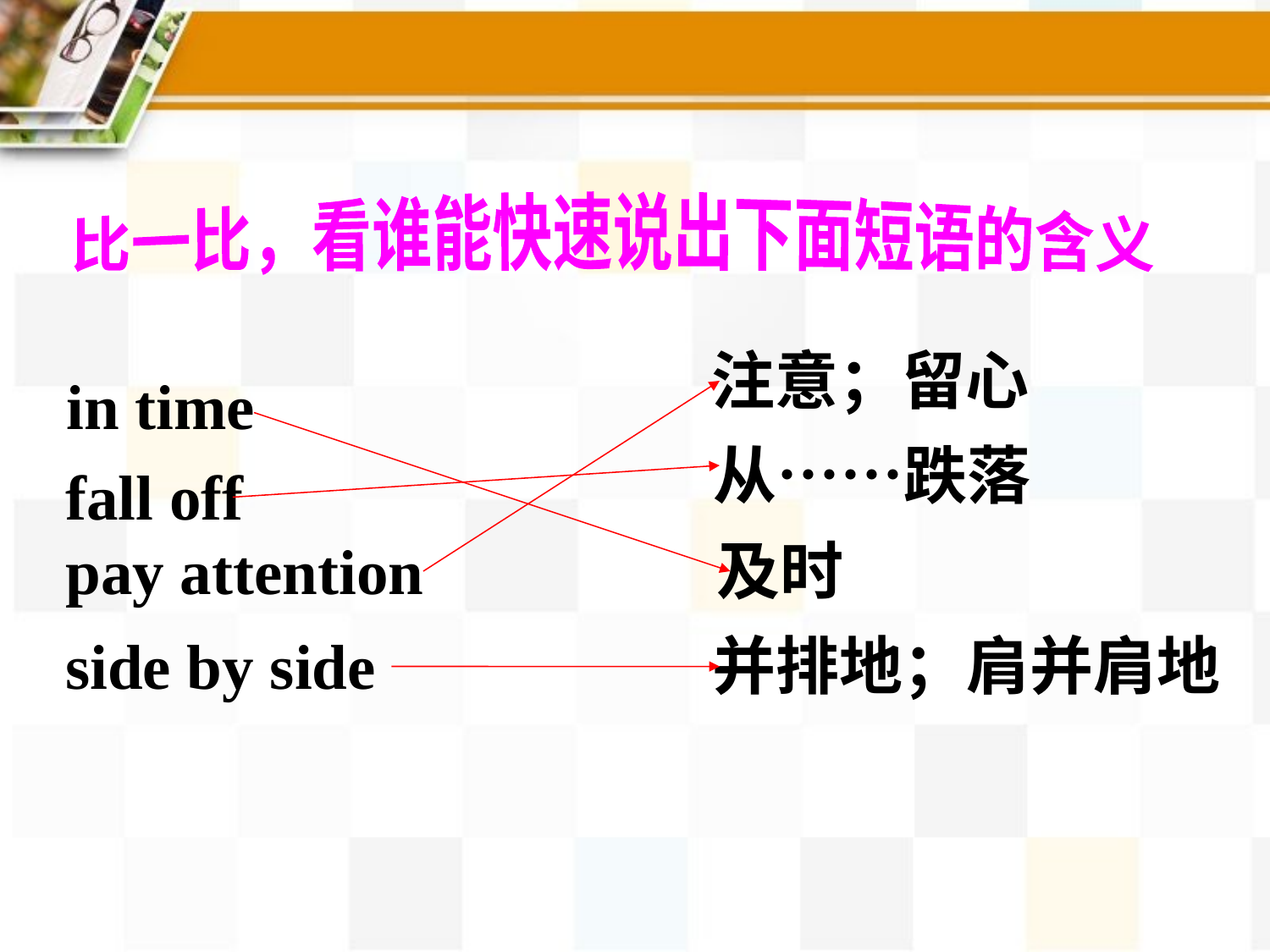

比一比，看谁能快速说出下面短语的含义
注意；留心
in time

从……跌落
fall off

pay attention
及时
side by side
并排地；肩并肩地